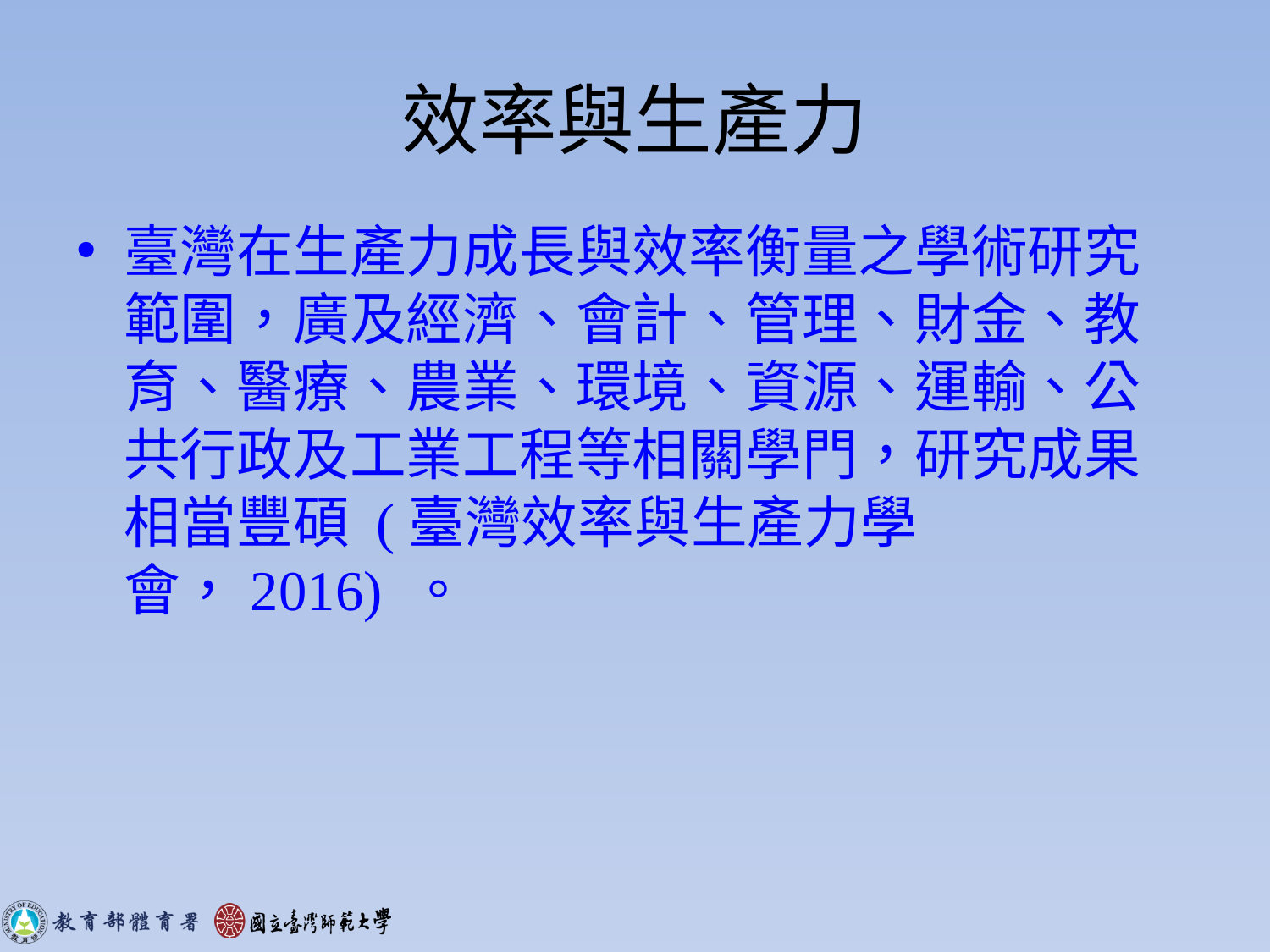

# 效率與生產力
臺灣在生產力成長與效率衡量之學術研究範圍，廣及經濟、會計、管理、財金、教育、醫療、農業、環境、資源、運輸、公共行政及工業工程等相關學門，研究成果相當豐碩 (臺灣效率與生產力學會，2016) 。